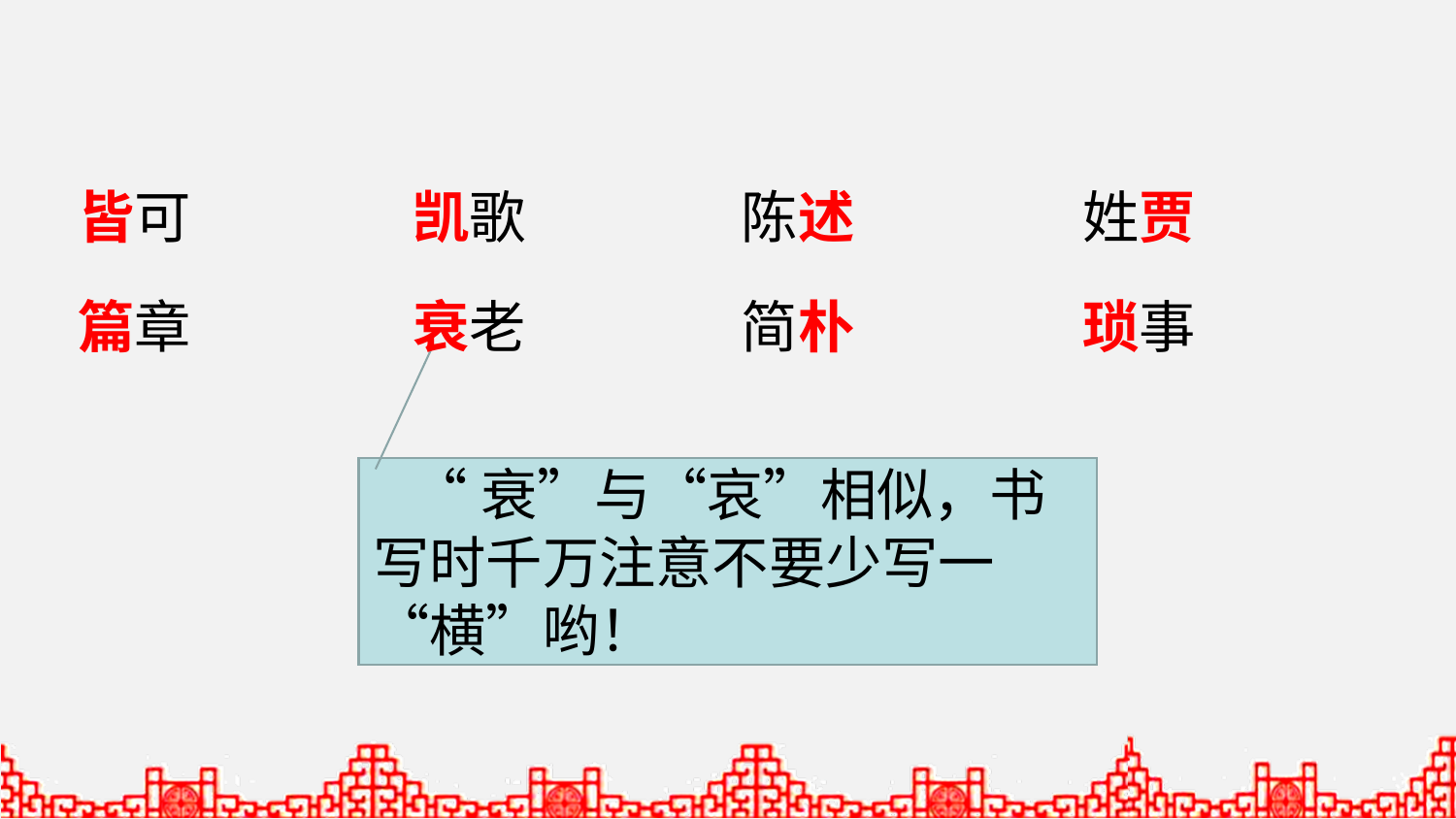

皆可
凯歌
陈述
姓贾
篇章
衰老
简朴
琐事
   “衰”与“哀”相似，书写时千万注意不要少写一“横”哟！